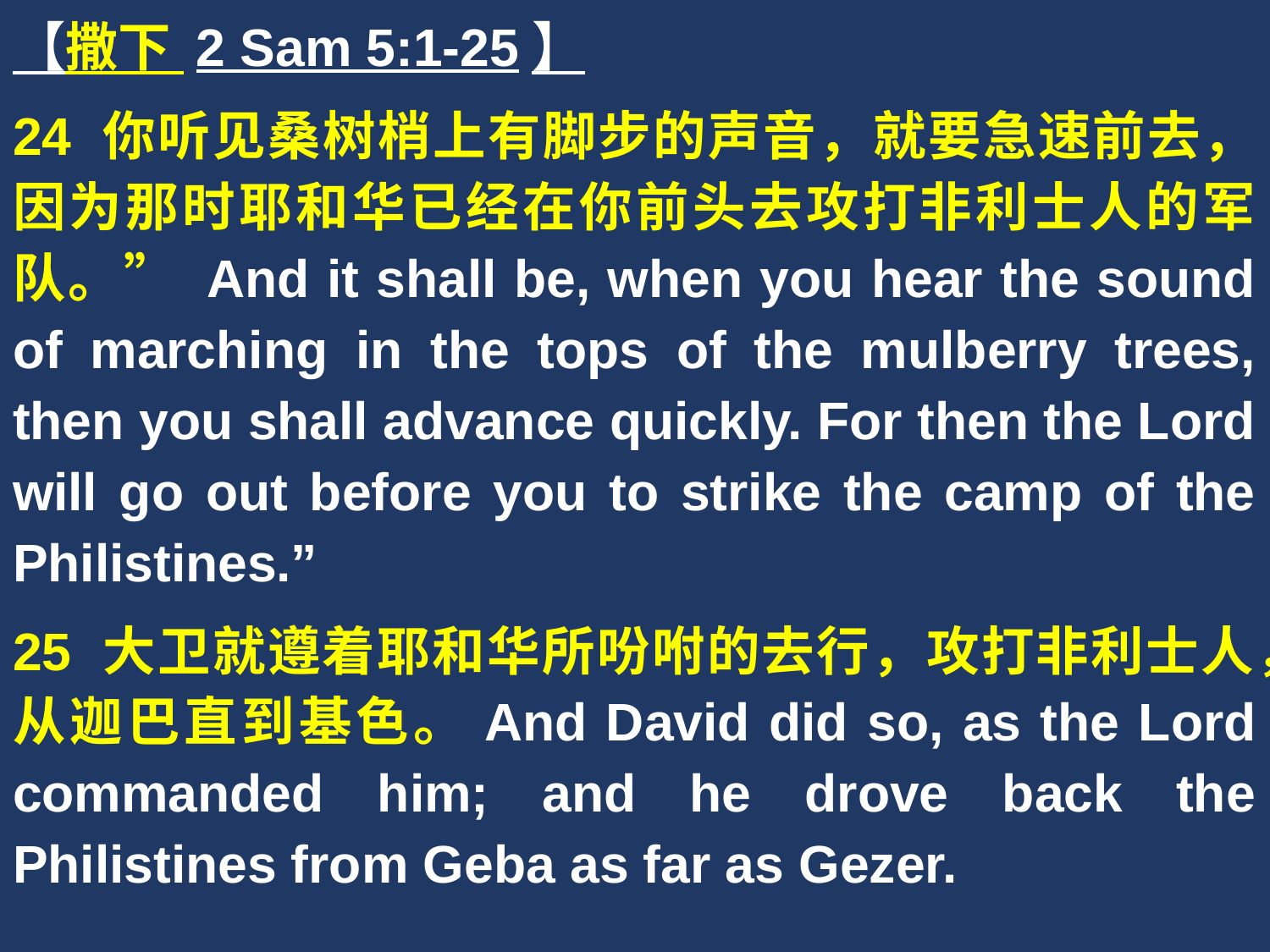

【撒下 2 Sam 5:1-25】
24 你听见桑树梢上有脚步的声音，就要急速前去，因为那时耶和华已经在你前头去攻打非利士人的军队。” And it shall be, when you hear the sound of marching in the tops of the mulberry trees, then you shall advance quickly. For then the Lord will go out before you to strike the camp of the Philistines.”
25 大卫就遵着耶和华所吩咐的去行，攻打非利士人，从迦巴直到基色。And David did so, as the Lord commanded him; and he drove back the Philistines from Geba as far as Gezer.